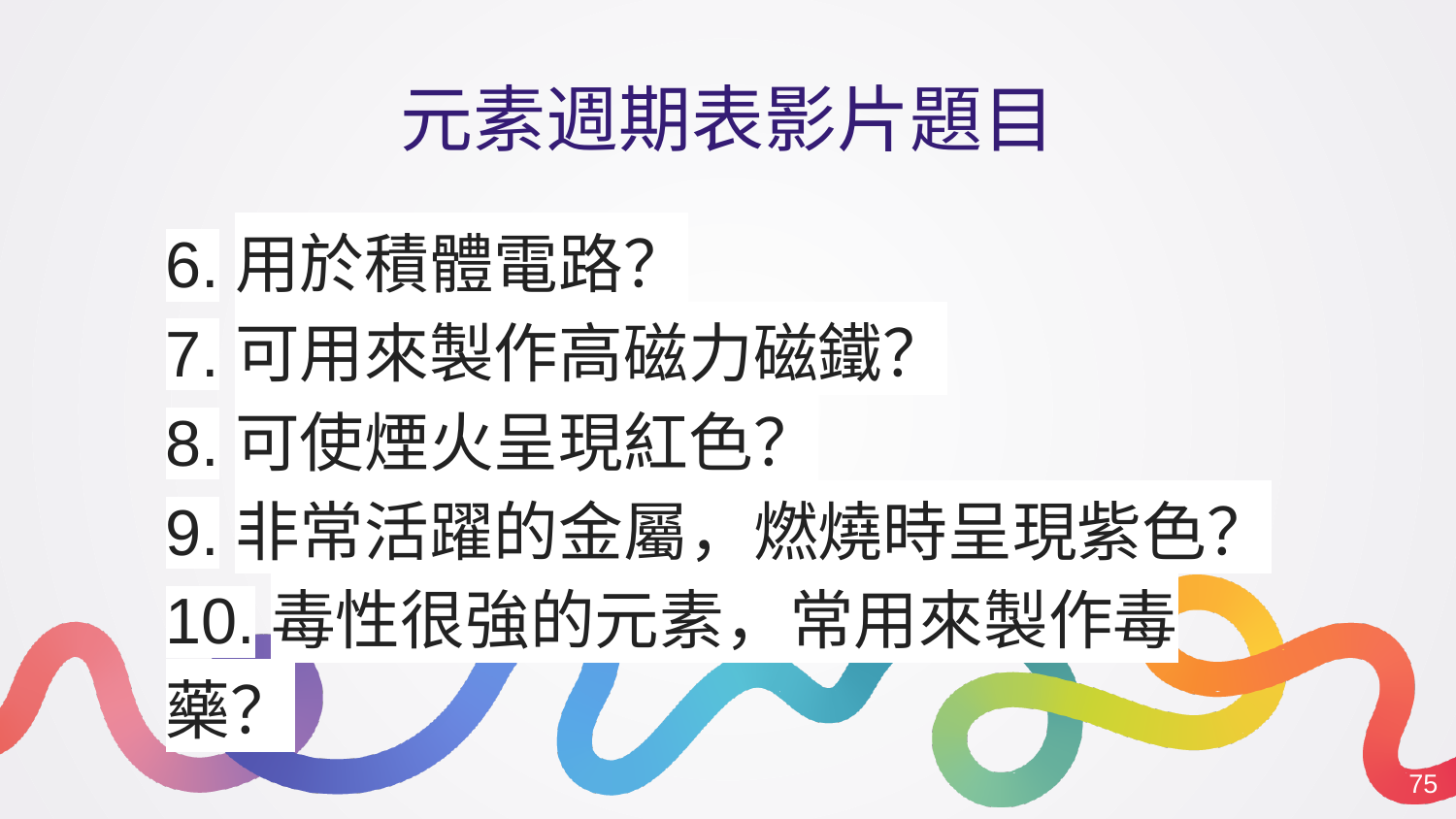

# 元素週期表影片題目
6.用於積體電路？
7.可用來製作高磁力磁鐵？
8.可使煙火呈現紅色？
9.非常活躍的金屬，燃燒時呈現紫色？
10.毒性很強的元素，常用來製作毒藥？
75